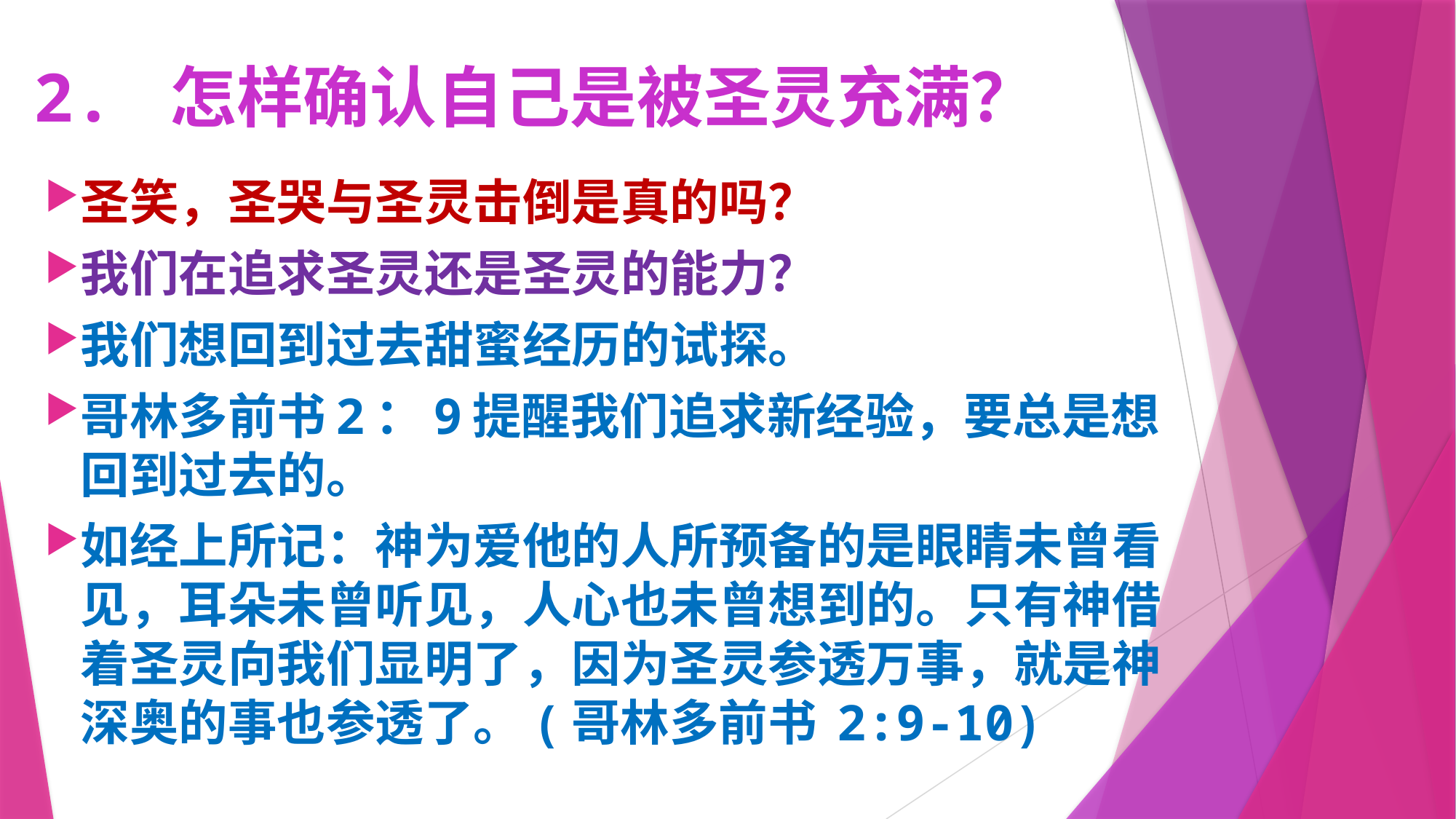

# 2. 怎样确认自己是被圣灵充满？
圣笑，圣哭与圣灵击倒是真的吗？
我们在追求圣灵还是圣灵的能力？
我们想回到过去甜蜜经历的试探。
哥林多前书2：9提醒我们追求新经验，要总是想回到过去的。
如经上所记：神为爱他的人所预备的是眼睛未曾看见，耳朵未曾听见，人心也未曾想到的。只有神借着圣灵向我们显明了，因为圣灵参透万事，就是神深奥的事也参透了。(哥林多前书 2:9-10)